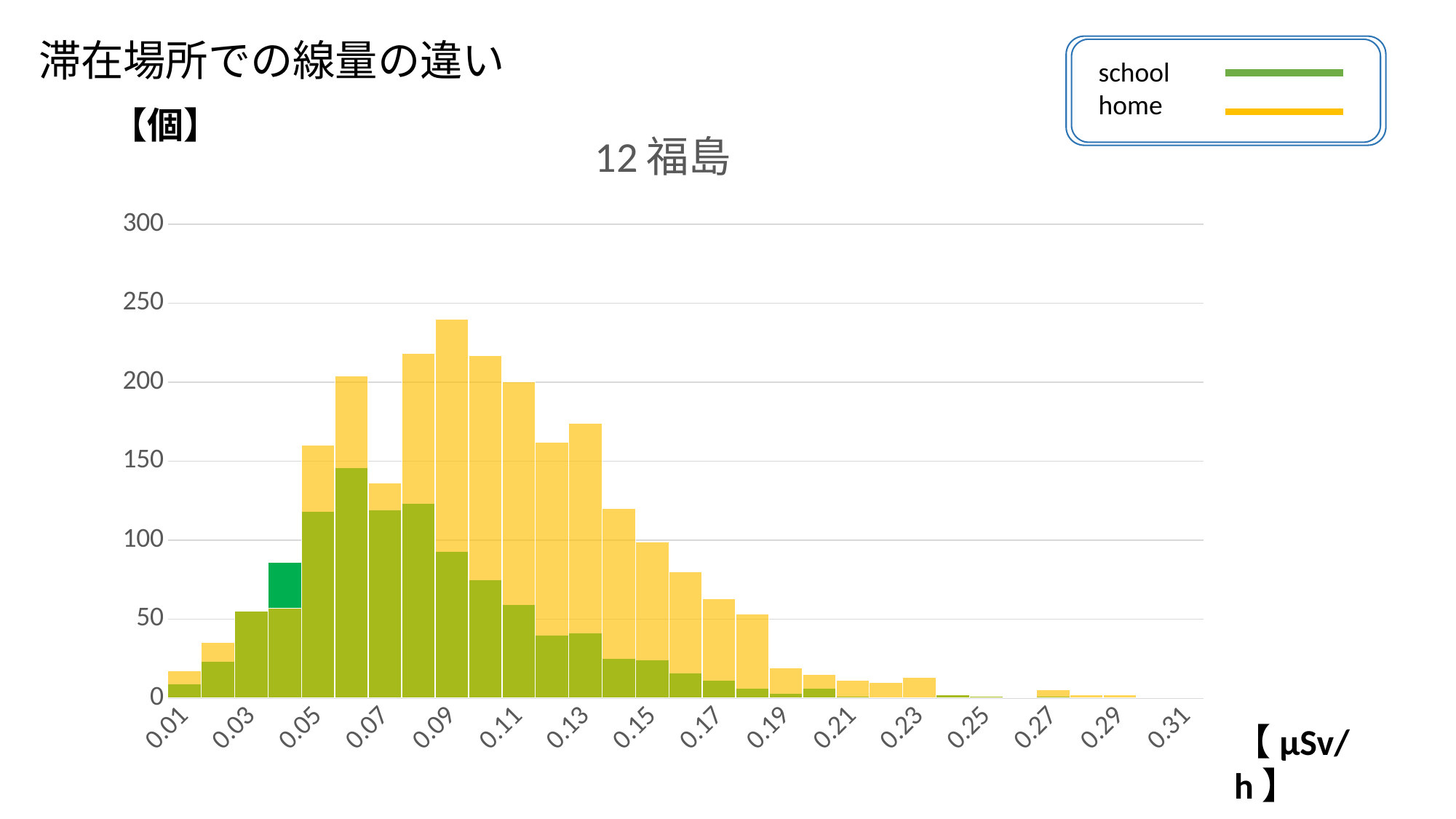

# 滞在場所での線量の違い

school
home

### Chart: 12福島

| Category | School | Home |
|---|---|---|
| 0.01 | 9.0 | 17.0 |
| 0.02 | 23.0 | 35.0 |
| 0.03 | 55.0 | 55.0 |
| 0.04 | 86.0 | 57.0 |
| 0.05 | 118.0 | 160.0 |
| 0.06 | 146.0 | 204.0 |
| 7.0000000000000007E-2 | 119.0 | 136.0 |
| 0.08 | 123.0 | 218.0 |
| 0.09 | 93.0 | 240.0 |
| 0.1 | 75.0 | 217.0 |
| 0.11 | 59.0 | 200.0 |
| 0.12 | 40.0 | 162.0 |
| 0.13 | 41.0 | 174.0 |
| 0.14000000000000001 | 25.0 | 120.0 |
| 0.15 | 24.0 | 99.0 |
| 0.16 | 16.0 | 80.0 |
| 0.17 | 11.0 | 63.0 |
| 0.18 | 6.0 | 53.0 |
| 0.19 | 3.0 | 19.0 |
| 0.2 | 6.0 | 15.0 |
| 0.21 | 1.0 | 11.0 |
| 0.22 | 0.0 | 10.0 |
| 0.23 | 0.0 | 13.0 |
| 0.24 | 2.0 | 2.0 |
| 0.25 | 1.0 | 1.0 |
| 0.26 | 0.0 | 0.0 |
| 0.27 | 1.0 | 5.0 |
| 0.28000000000000003 | 0.0 | 2.0 |
| 0.28999999999999998 | 0.0 | 2.0 |
| 0.3 | 0.0 | 0.0 |
| 0.31 | 0.0 | 0.0 |
【個】

【µSv/h】